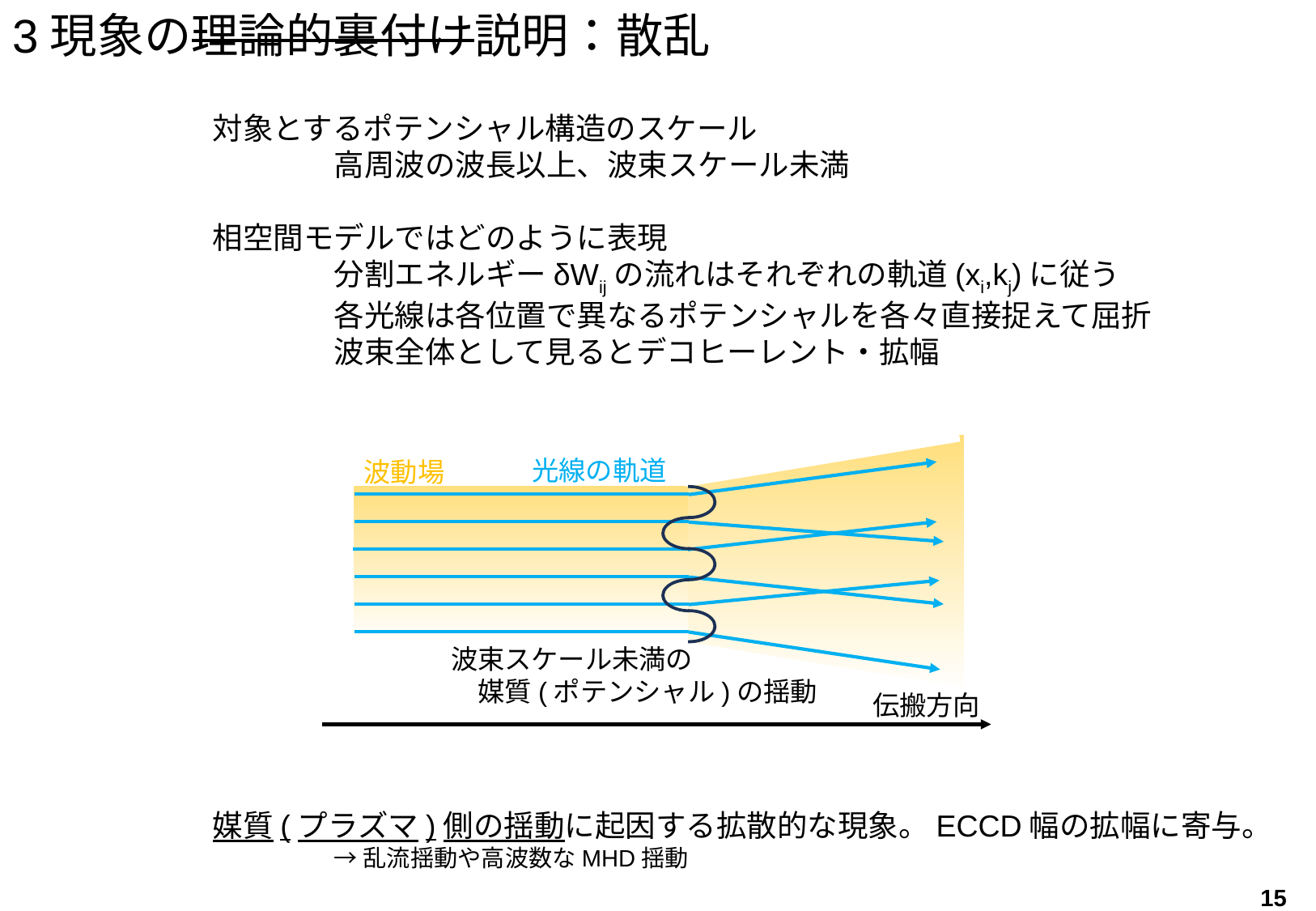

3現象の理論的裏付け説明：散乱
対象とするポテンシャル構造のスケール
	高周波の波長以上、波束スケール未満

相空間モデルではどのように表現
	分割エネルギーδWijの流れはそれぞれの軌道(xi,kj)に従う
	各光線は各位置で異なるポテンシャルを各々直接捉えて屈折
	波束全体として見るとデコヒーレント・拡幅

媒質(プラズマ)側の揺動に起因する拡散的な現象。ECCD幅の拡幅に寄与。
	→乱流揺動や高波数なMHD揺動

光線の軌道
波動場

波束スケール未満の
　媒質(ポテンシャル)の揺動
伝搬方向
15